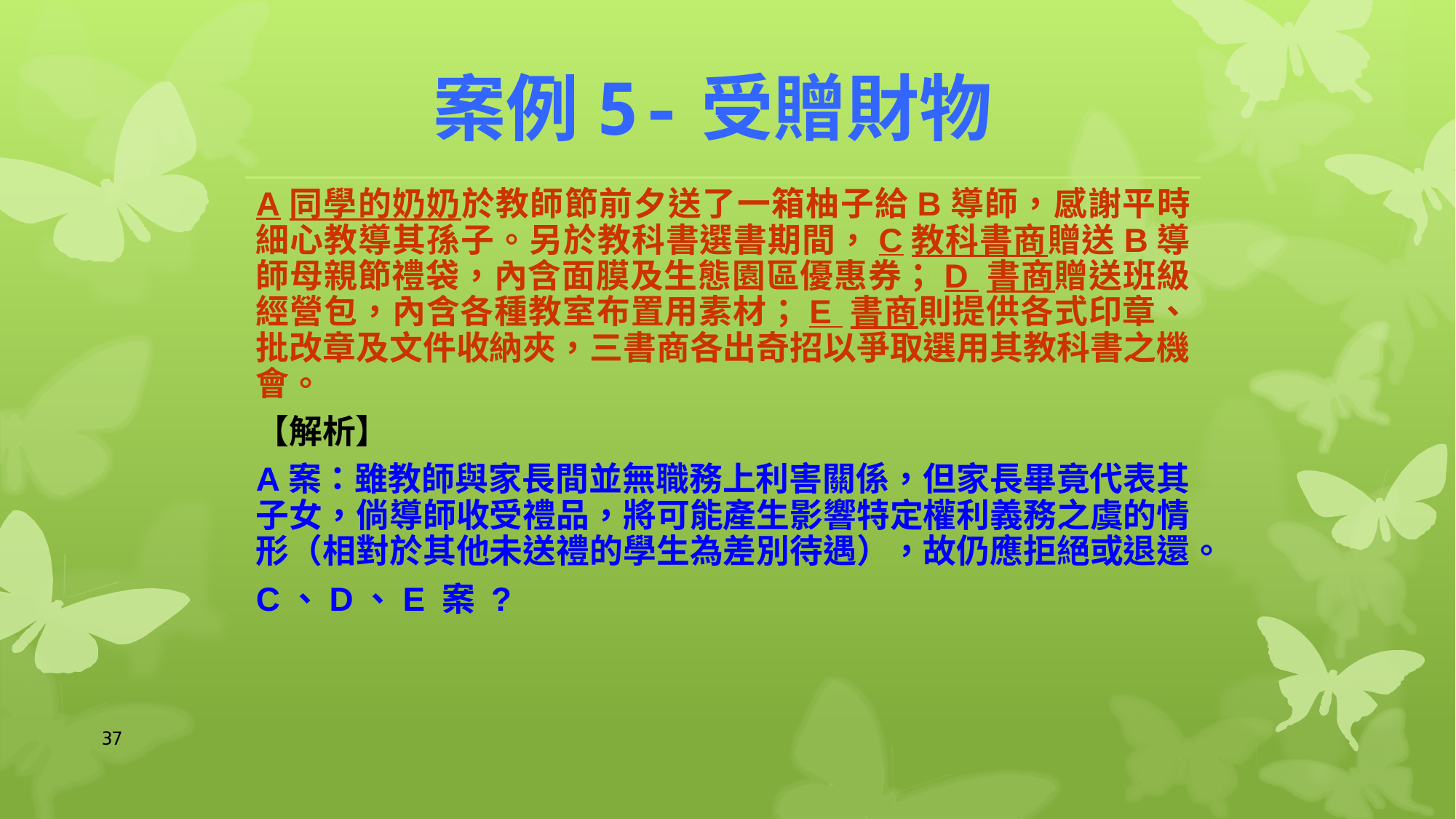

# 案例5-受贈財物
A同學的奶奶於教師節前夕送了一箱柚子給B導師，感謝平時細心教導其孫子。另於教科書選書期間，C教科書商贈送B導師母親節禮袋，內含面膜及生態園區優惠券；D 書商贈送班級經營包，內含各種教室布置用素材；E 書商則提供各式印章、批改章及文件收納夾，三書商各出奇招以爭取選用其教科書之機會。
【解析】
A案：雖教師與家長間並無職務上利害關係，但家長畢竟代表其子女，倘導師收受禮品，將可能產生影響特定權利義務之虞的情形（相對於其他未送禮的學生為差別待遇），故仍應拒絕或退還。
C、D、E 案 ?

37